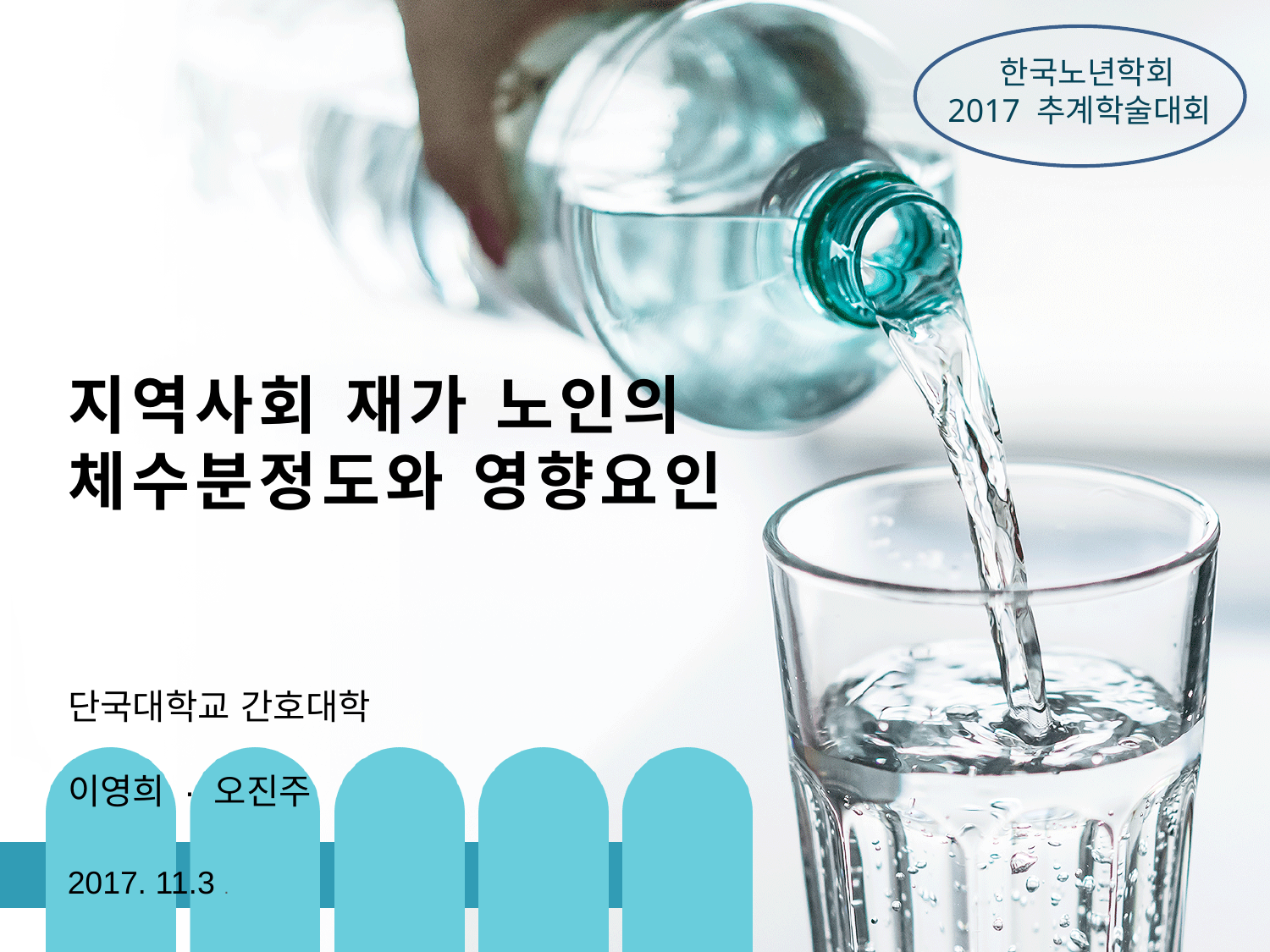

한국노년학회
2017 추계학술대회
# 지역사회 재가 노인의 체수분정도와 영향요인
단국대학교 간호대학
이영희 · 오진주
2017. 11.3 .